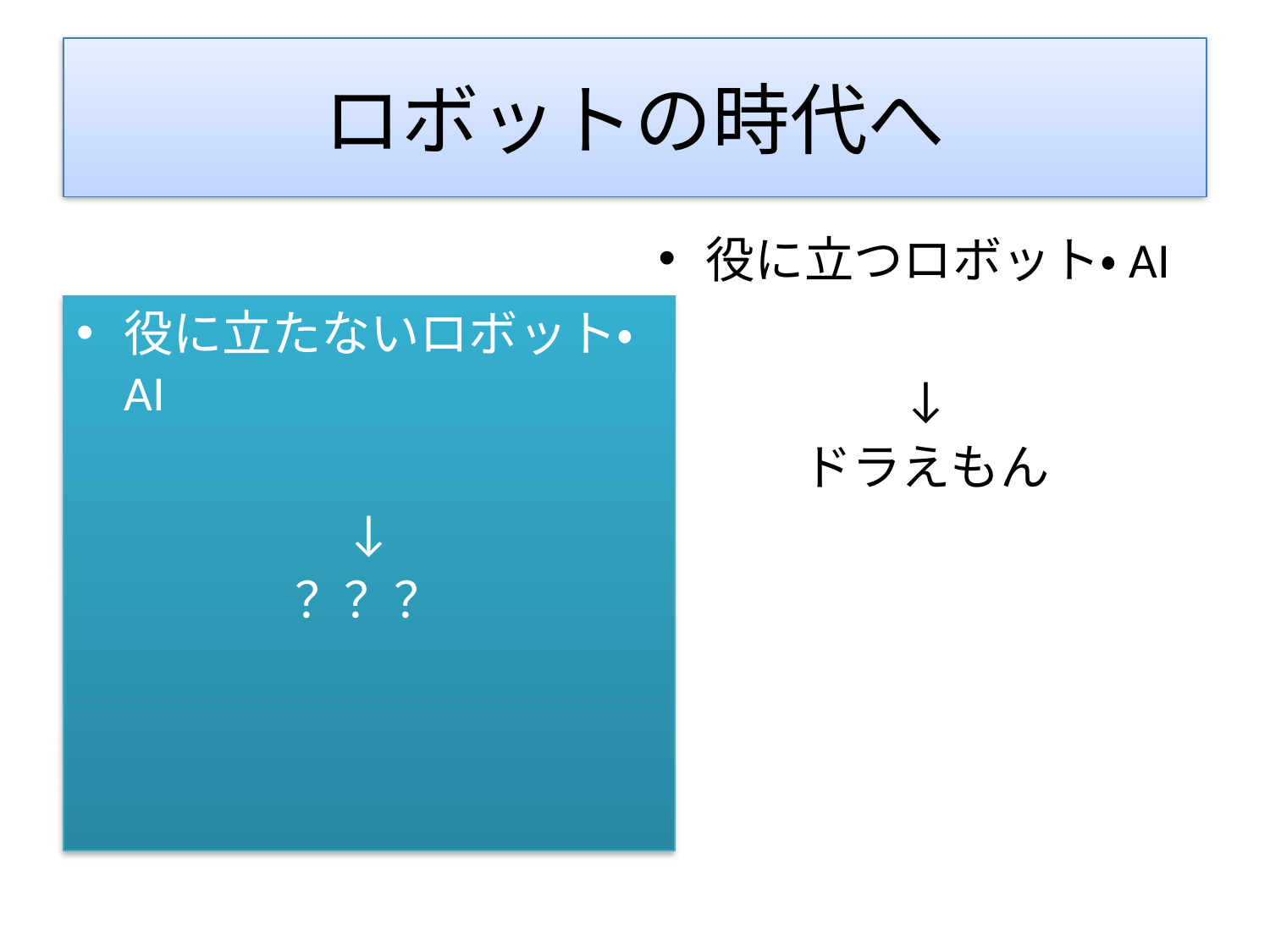

# ロボットの時代へ
役に立つロボット・AI

↓
ドラえもん

役に立たないロボット・AI

↓
？？？